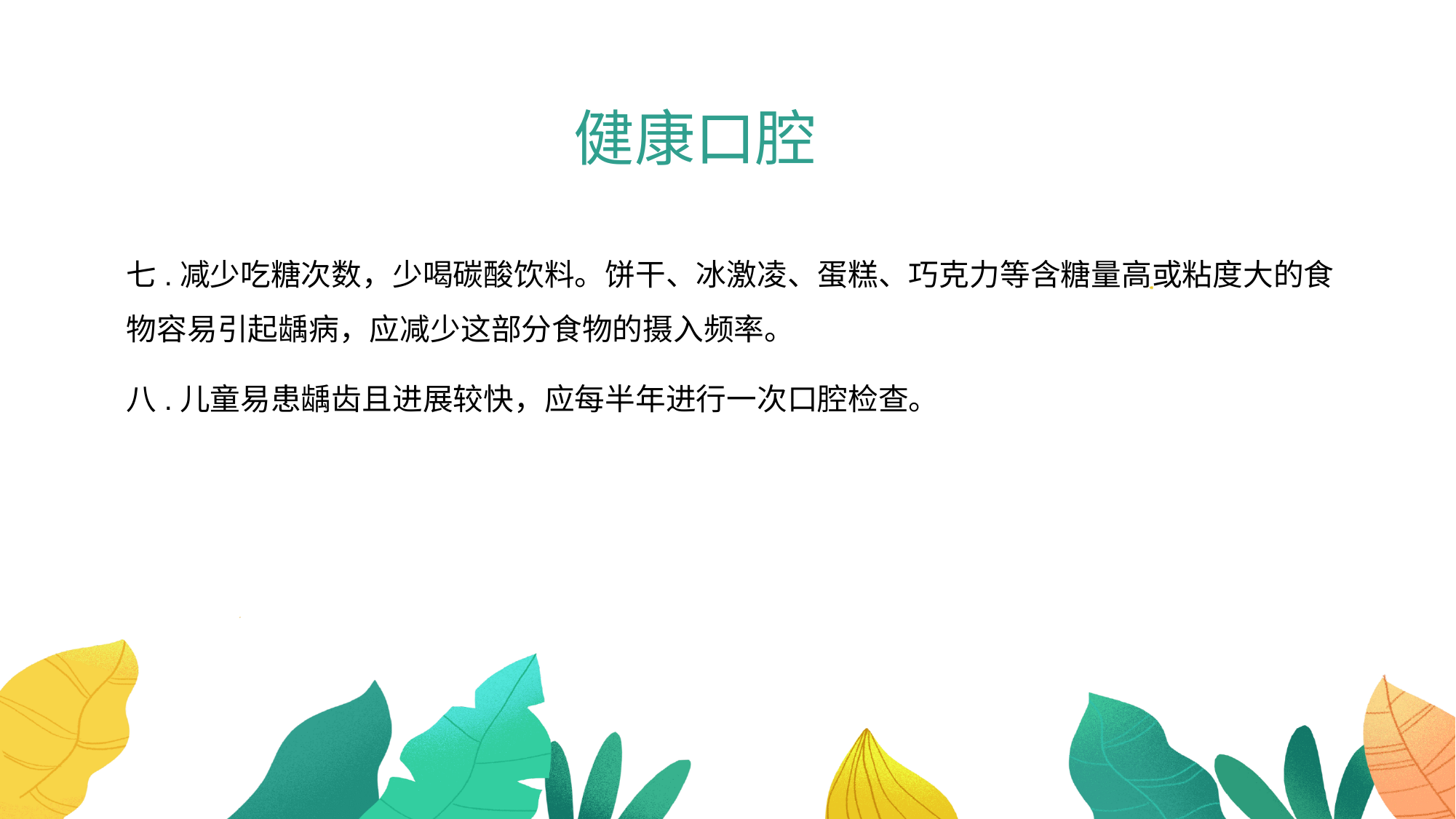

健康口腔
七.减少吃糖次数，少喝碳酸饮料。饼干、冰激凌、蛋糕、巧克力等含糖量高或粘度大的食物容易引起龋病，应减少这部分食物的摄入频率。
八.儿童易患龋齿且进展较快，应每半年进行一次口腔检查。